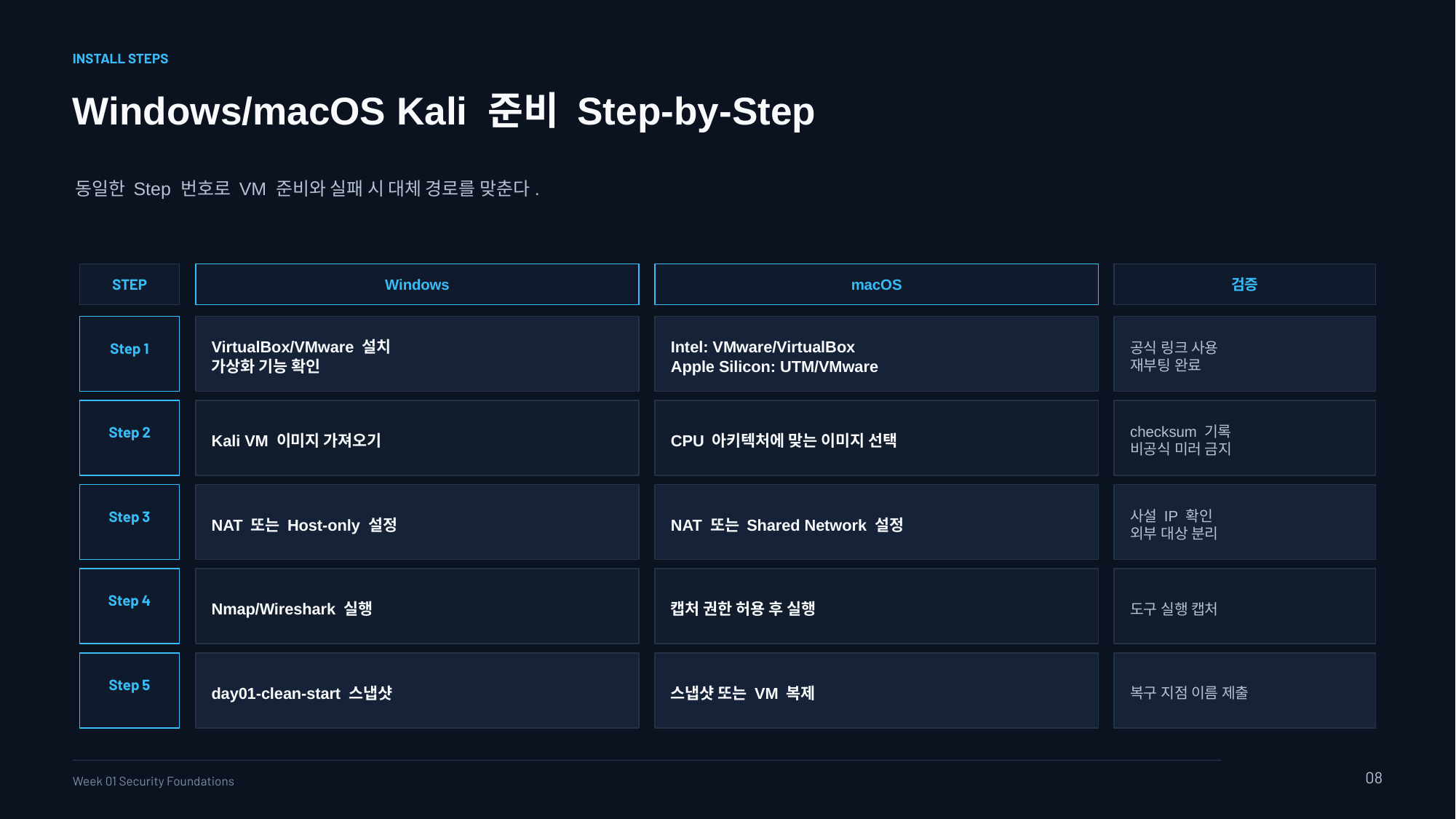

INSTALL STEPS
Windows/macOS Kali 준비 Step-by-Step
동일한 Step 번호로 VM 준비와 실패 시 대체 경로를 맞춘다.

STEP
Windows
macOS
검증

VirtualBox/VMware 설치
가상화 기능 확인
Intel: VMware/VirtualBox
Apple Silicon: UTM/VMware
공식 링크 사용
재부팅 완료
Step 1

Kali VM 이미지 가져오기
CPU 아키텍처에 맞는 이미지 선택
checksum 기록
비공식 미러 금지
Step 2

NAT 또는 Host-only 설정
NAT 또는 Shared Network 설정
사설 IP 확인
외부 대상 분리
Step 3

Nmap/Wireshark 실행
캡처 권한 허용 후 실행
도구 실행 캡처
Step 4

day01-clean-start 스냅샷
스냅샷 또는 VM 복제
복구 지점 이름 제출
Step 5

08
Week 01 Security Foundations